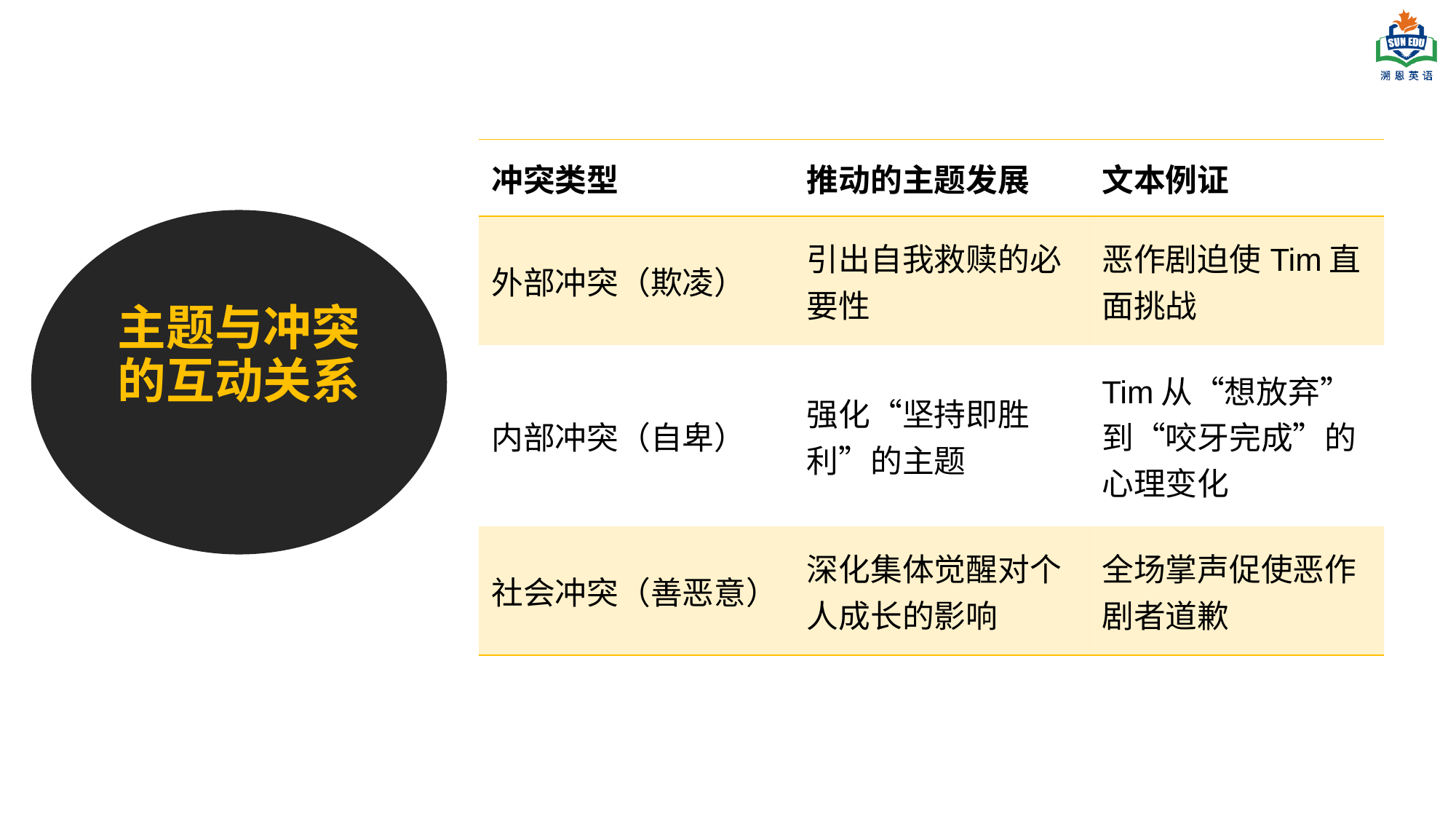

| 冲突类型 | 推动的主题发展 | 文本例证 |
| --- | --- | --- |
| 外部冲突（欺凌） | 引出自我救赎的必要性 | 恶作剧迫使Tim直面挑战 |
| 内部冲突（自卑） | 强化“坚持即胜利”的主题 | Tim从“想放弃”到“咬牙完成”的心理变化 |
| 社会冲突（善恶意） | 深化集体觉醒对个人成长的影响 | 全场掌声促使恶作剧者道歉 |
主题与冲突的互动关系